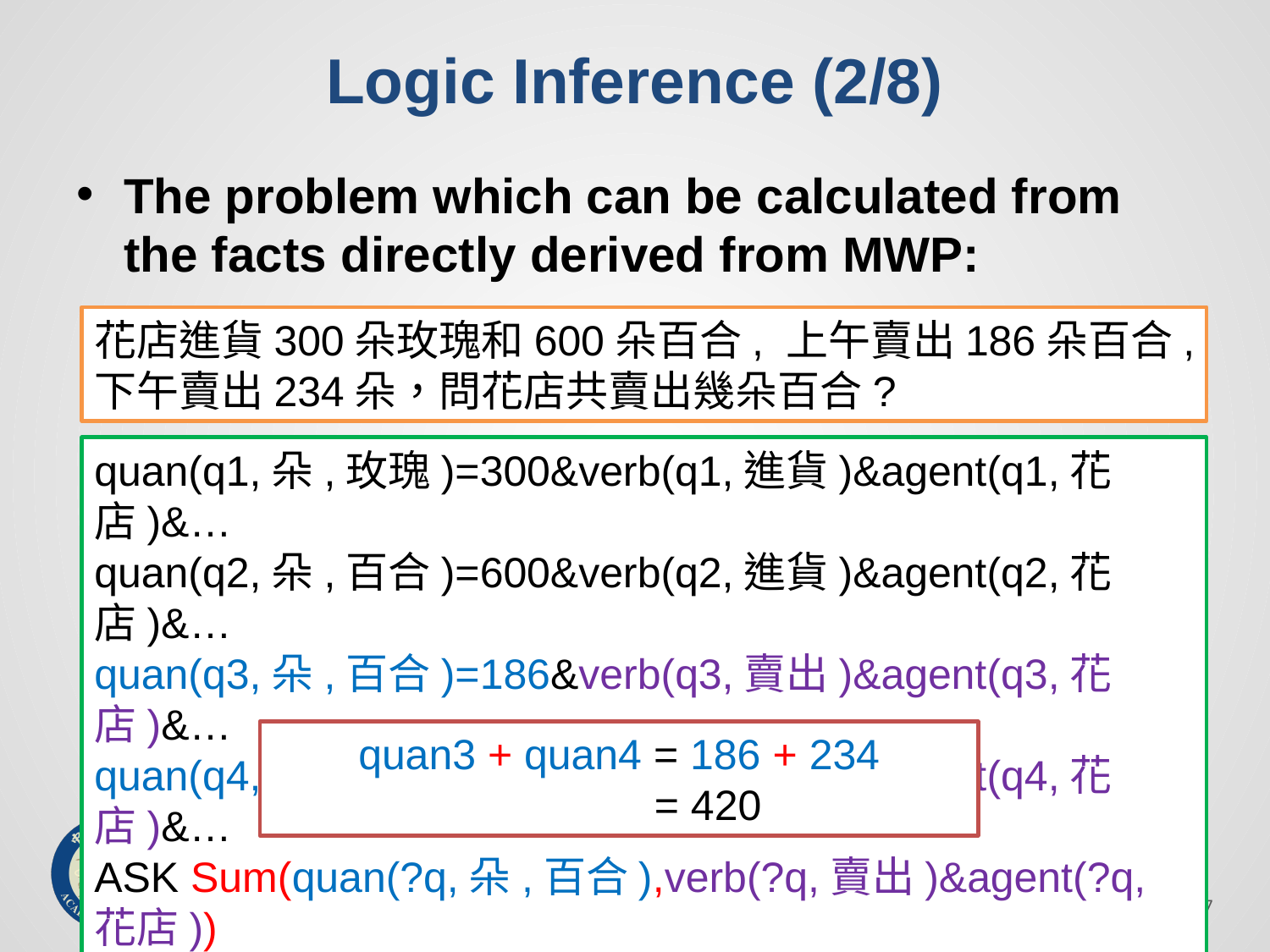

# Logic Inference (2/8)
The problem which can be calculated from the facts directly derived from MWP:

花店進貨300朵玫瑰和600朵百合, 上午賣出186朵百合,下午賣出234朵，問花店共賣出幾朵百合?
quan(q1,朵,玫瑰)=300&verb(q1,進貨)&agent(q1,花店)&…
quan(q2,朵,百合)=600&verb(q2,進貨)&agent(q2,花店)&…
quan(q3,朵,百合)=186&verb(q3,賣出)&agent(q3,花店)&…
quan(q4,朵,百合)=234&verb(q4,賣出)&agent(q4,花店)&…
ASK Sum(quan(?q,朵,百合),verb(?q,賣出)&agent(?q,花店))
quan3 + quan4 = 186 + 234
                = 420
67